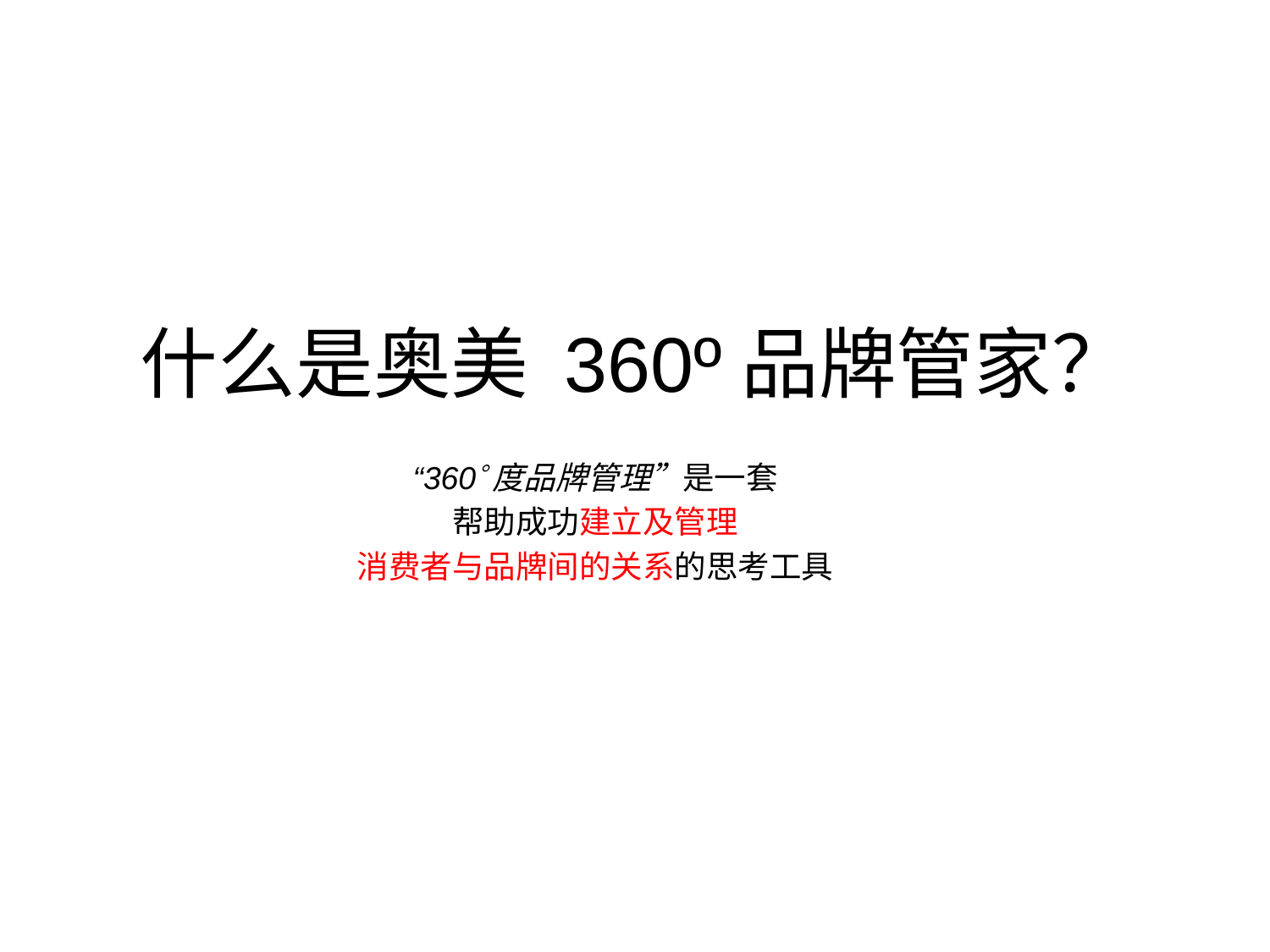

什么是奥美 360º品牌管家？
“360°度品牌管理”是一套
帮助成功建立及管理
消费者与品牌间的关系的思考工具